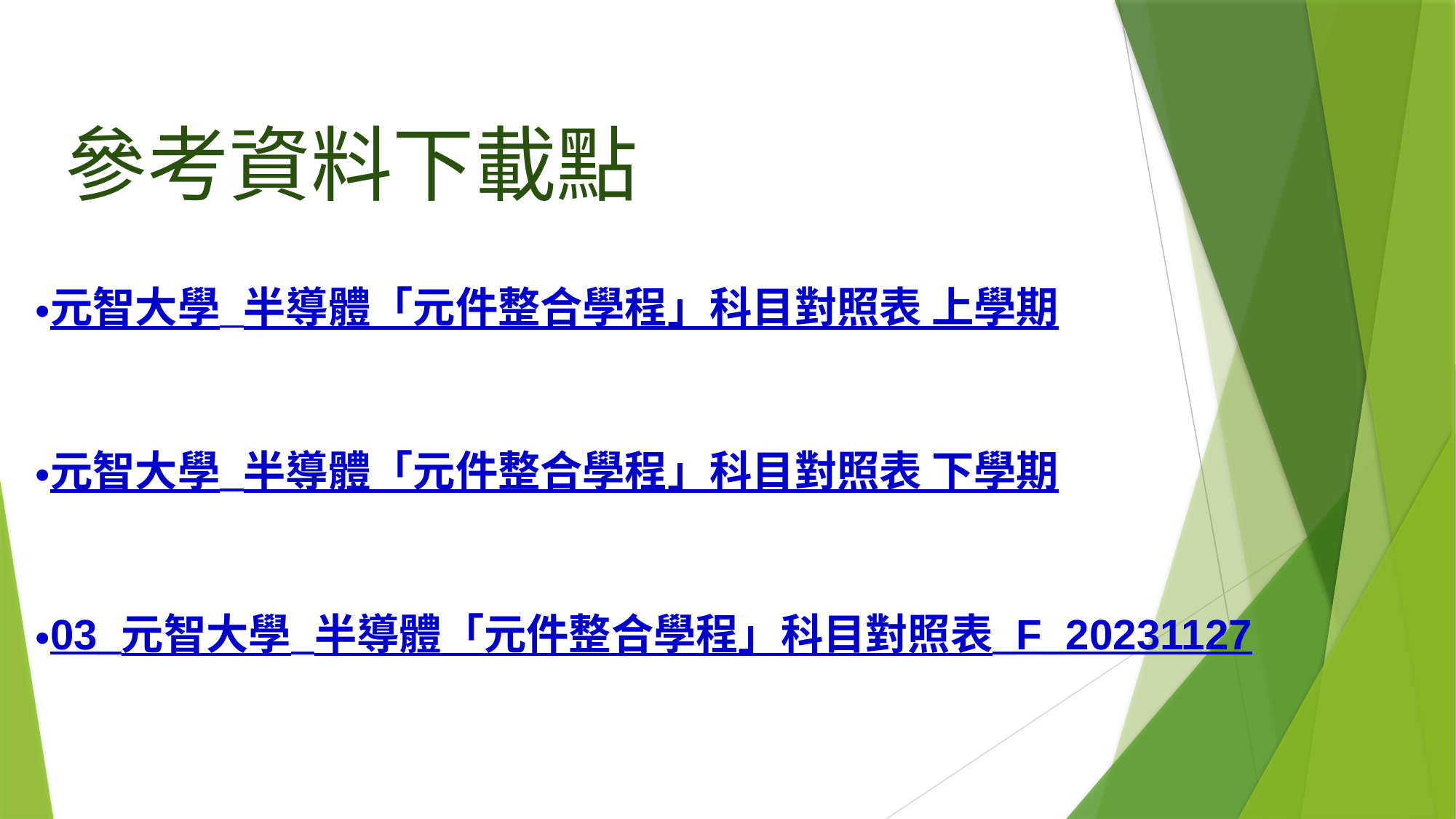

參考資料下載點
元智大學_半導體「元件整合學程」科目對照表 上學期

元智大學_半導體「元件整合學程」科目對照表 下學期

03_元智大學_半導體「元件整合學程」科目對照表_F_20231127